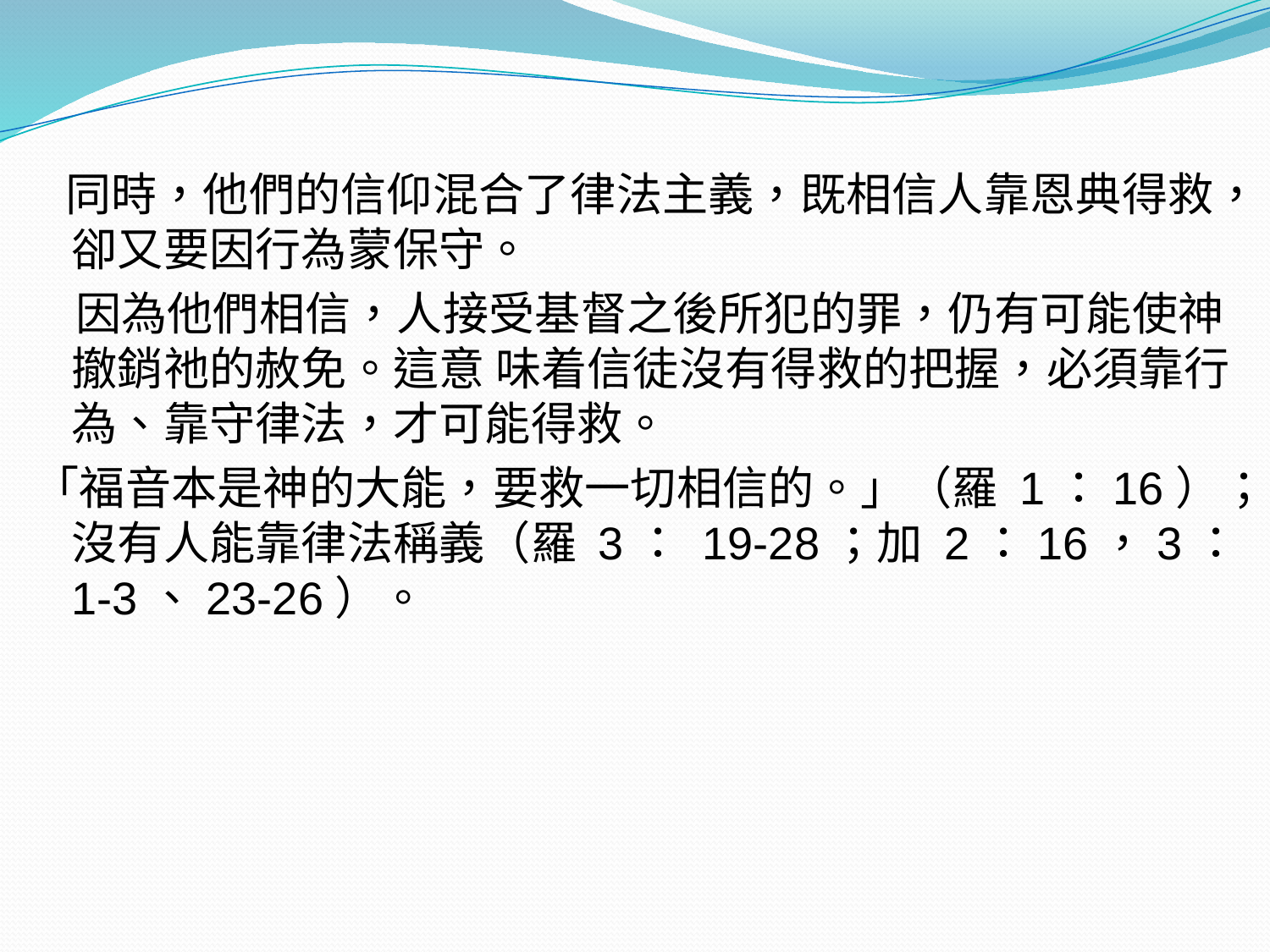

#

  同時，他們的信仰混合了律法主義，既相信人靠恩典得救，卻又要因行為蒙保守。
   因為他們相信，人接受基督之後所犯的罪，仍有可能使神撤銷祂的赦免。這意 味着信徒沒有得救的把握，必須靠行為、靠守律法，才可能得救。
「福音本是神的大能，要救一切相信的。」（羅 1：16）；沒有人能靠律法稱義（羅 3： 19-28；加 2：16，3：1-3、23-26）。